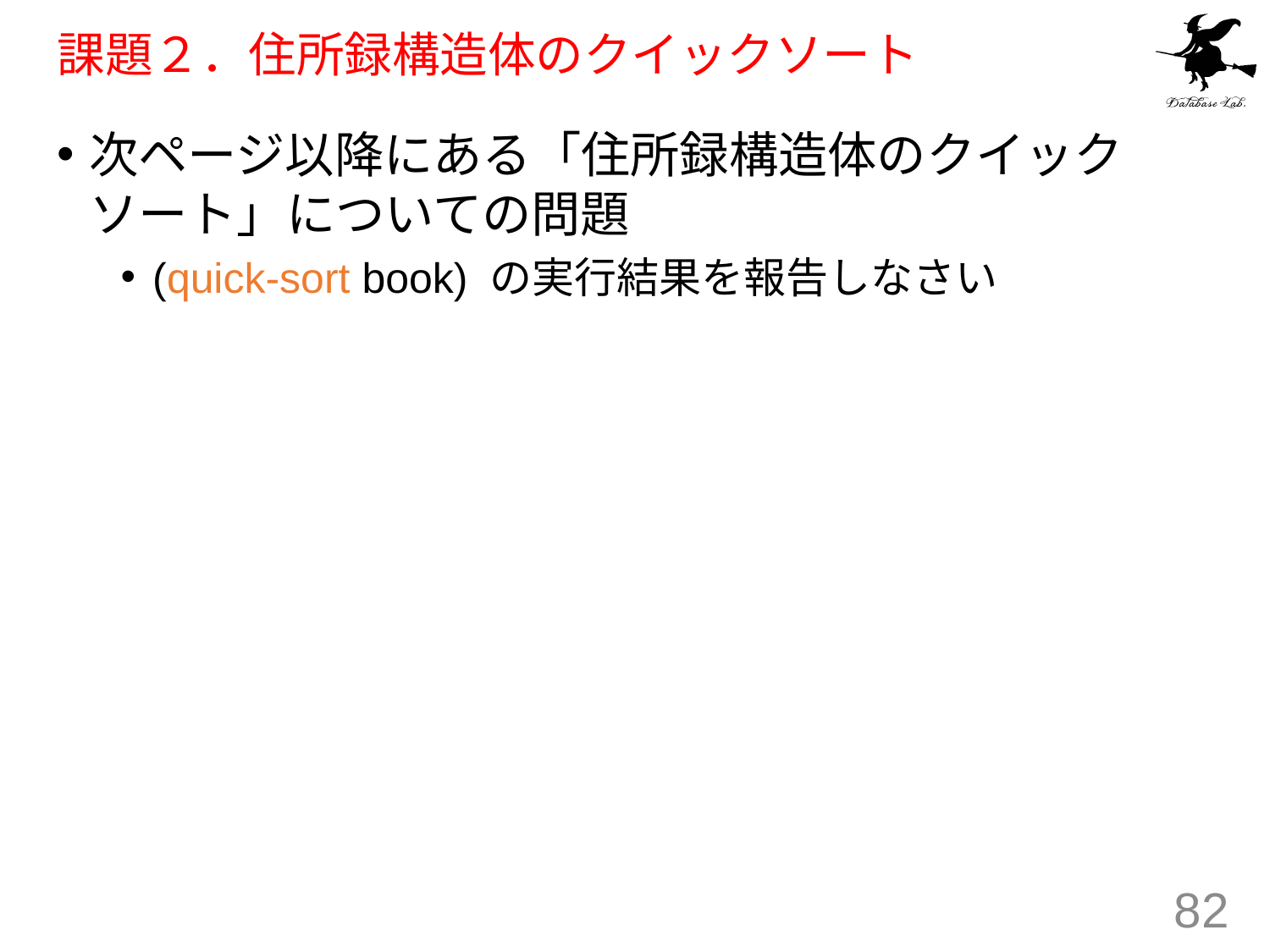

# 課題２．住所録構造体のクイックソート
次ページ以降にある「住所録構造体のクイックソート」についての問題
(quick-sort book) の実行結果を報告しなさい
82